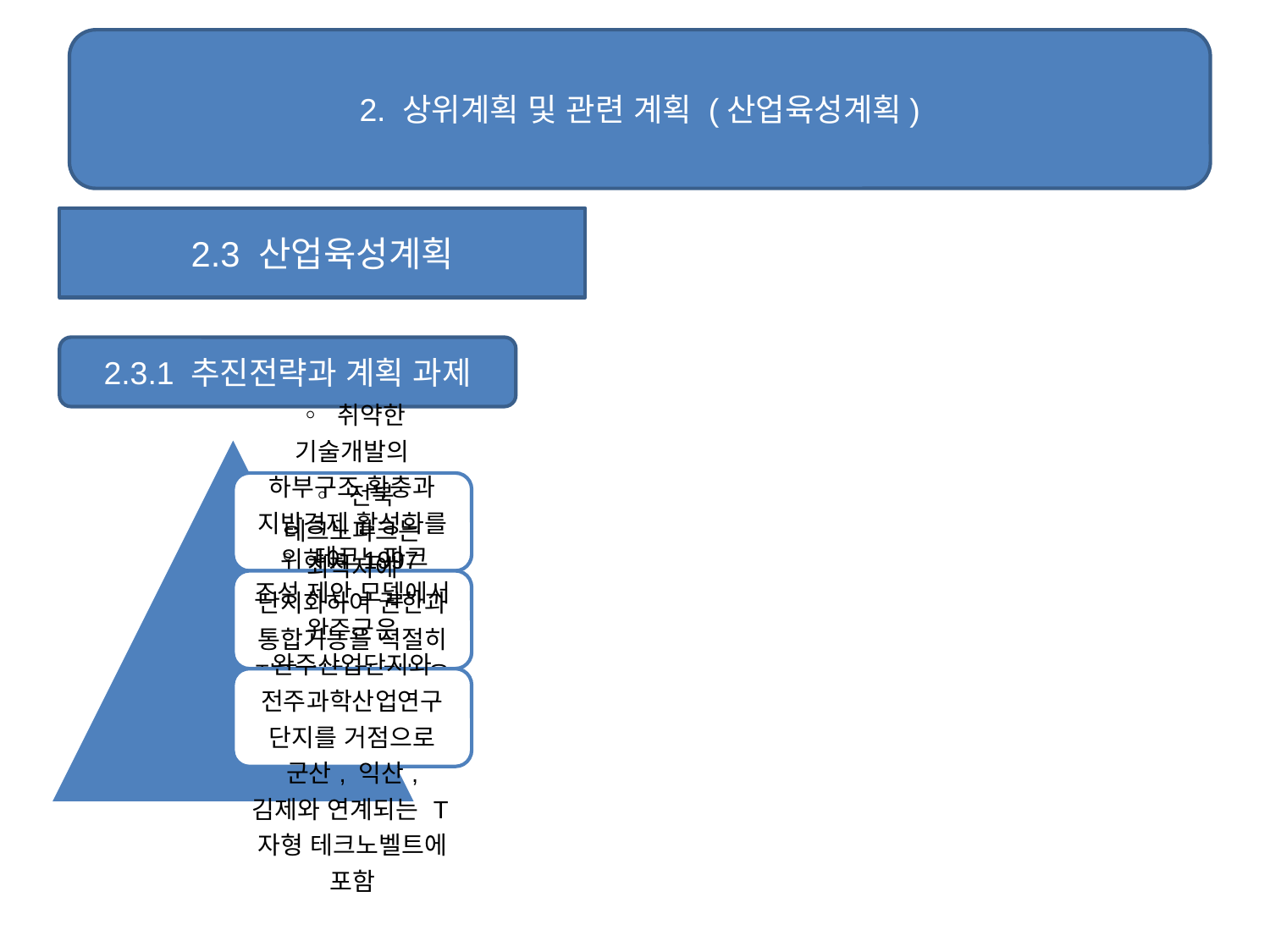

2. 상위계획 및 관련 계획 (산업육성계획)

2.3 산업육성계획
2.3.1 추진전략과 계획 과제